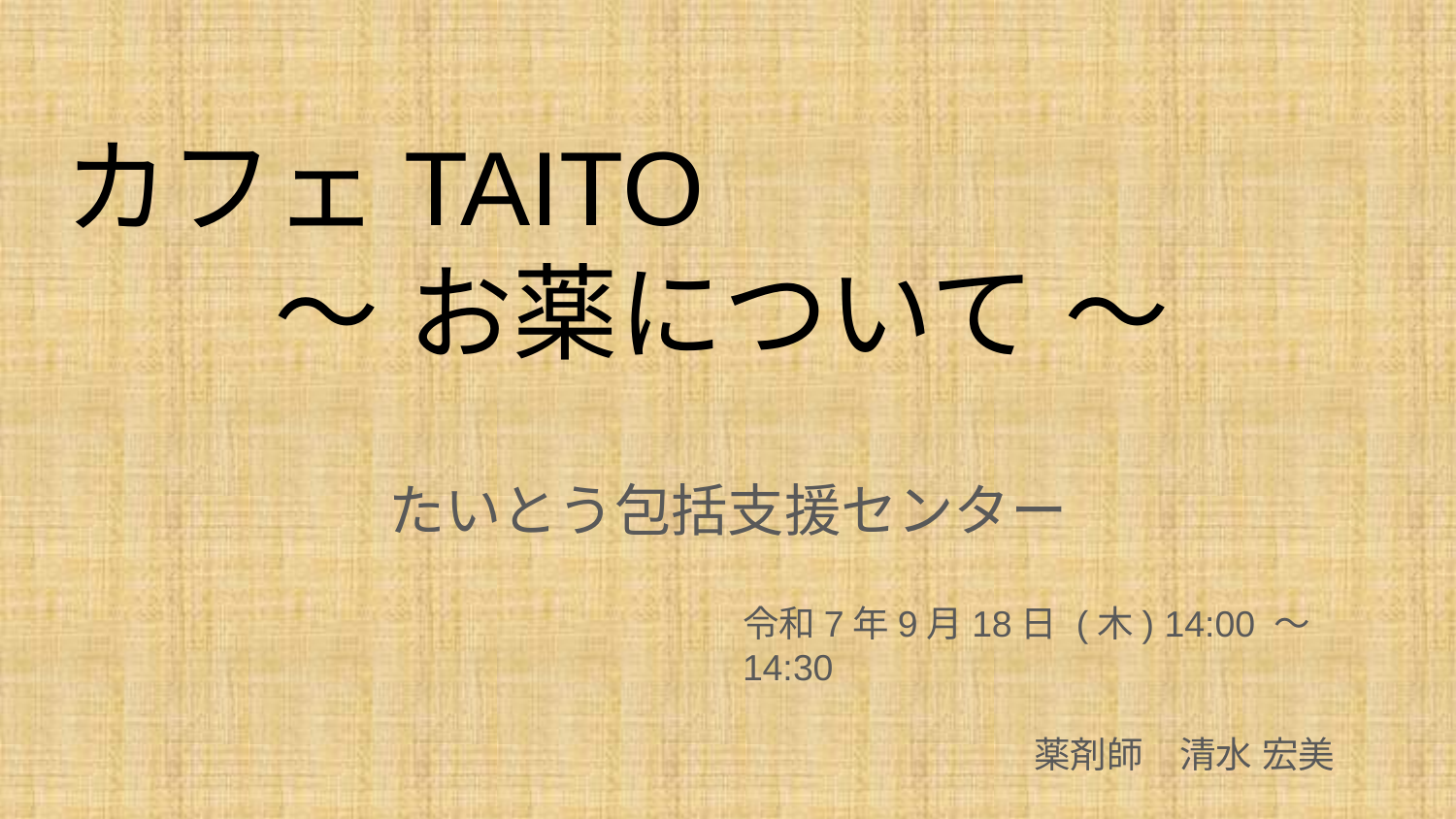

# カフェTAITO
　　～ お薬について ～
たいとう包括支援センター
令和7年9月18日 (木) 14:00 ～14:30

　　　　　　　　薬剤師　清水 宏美